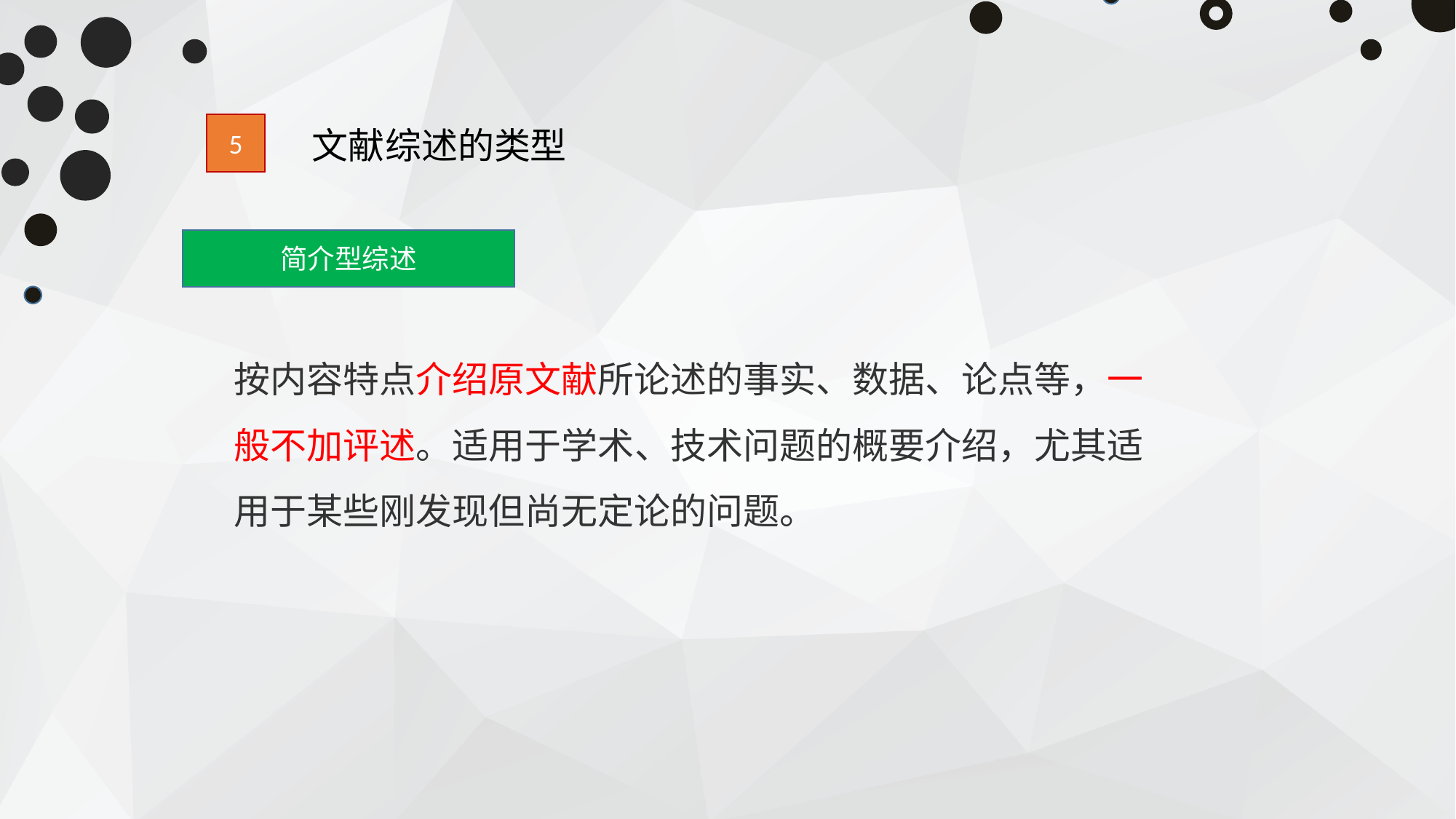

5
文献综述的类型

简介型综述

按内容特点介绍原文献所论述的事实、数据、论点等，一般不加评述。适用于学术、技术问题的概要介绍，尤其适用于某些刚发现但尚无定论的问题。